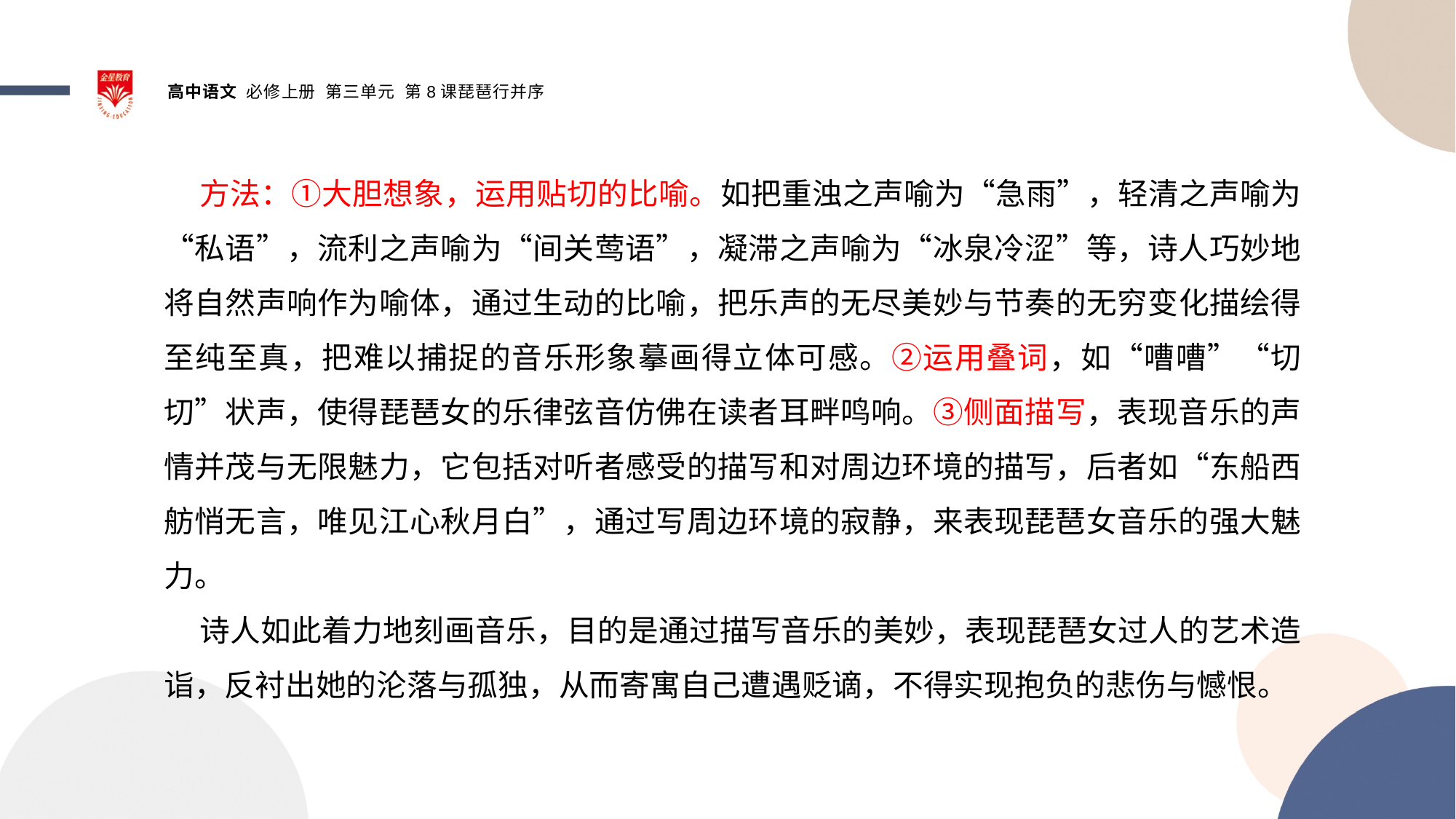

方法：①大胆想象，运用贴切的比喻。如把重浊之声喻为“急雨”，轻清之声喻为“私语”，流利之声喻为“间关莺语”，凝滞之声喻为“冰泉冷涩”等，诗人巧妙地将自然声响作为喻体，通过生动的比喻，把乐声的无尽美妙与节奏的无穷变化描绘得至纯至真，把难以捕捉的音乐形象摹画得立体可感。②运用叠词，如“嘈嘈”“切切”状声，使得琵琶女的乐律弦音仿佛在读者耳畔鸣响。③侧面描写，表现音乐的声情并茂与无限魅力，它包括对听者感受的描写和对周边环境的描写，后者如“东船西舫悄无言，唯见江心秋月白”，通过写周边环境的寂静，来表现琵琶女音乐的强大魅力。
    诗人如此着力地刻画音乐，目的是通过描写音乐的美妙，表现琵琶女过人的艺术造诣，反衬出她的沦落与孤独，从而寄寓自己遭遇贬谪，不得实现抱负的悲伤与憾恨。